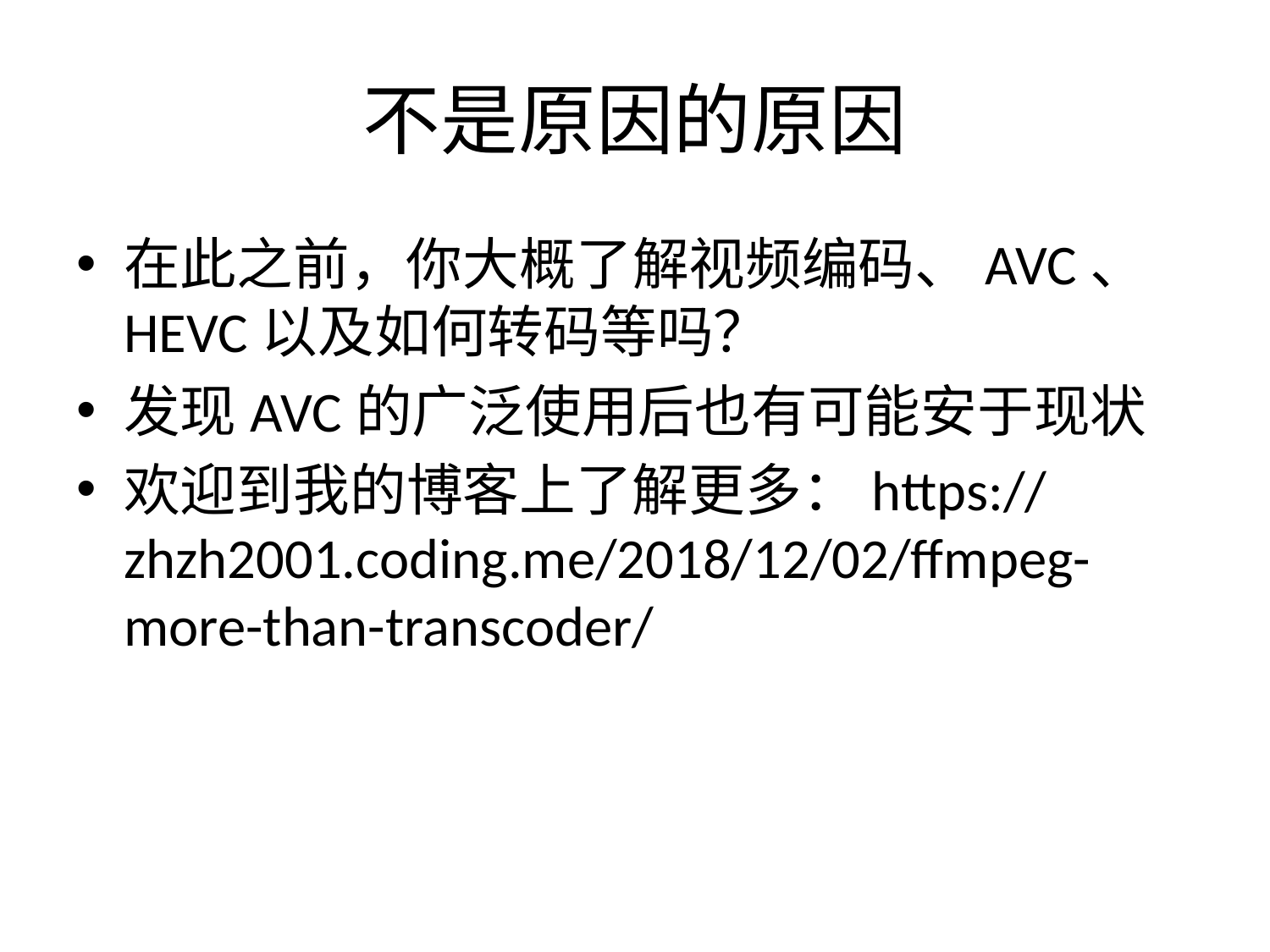

# 不是原因的原因
在此之前，你大概了解视频编码、AVC、HEVC以及如何转码等吗？
发现AVC的广泛使用后也有可能安于现状
欢迎到我的博客上了解更多：https://zhzh2001.coding.me/2018/12/02/ffmpeg-more-than-transcoder/